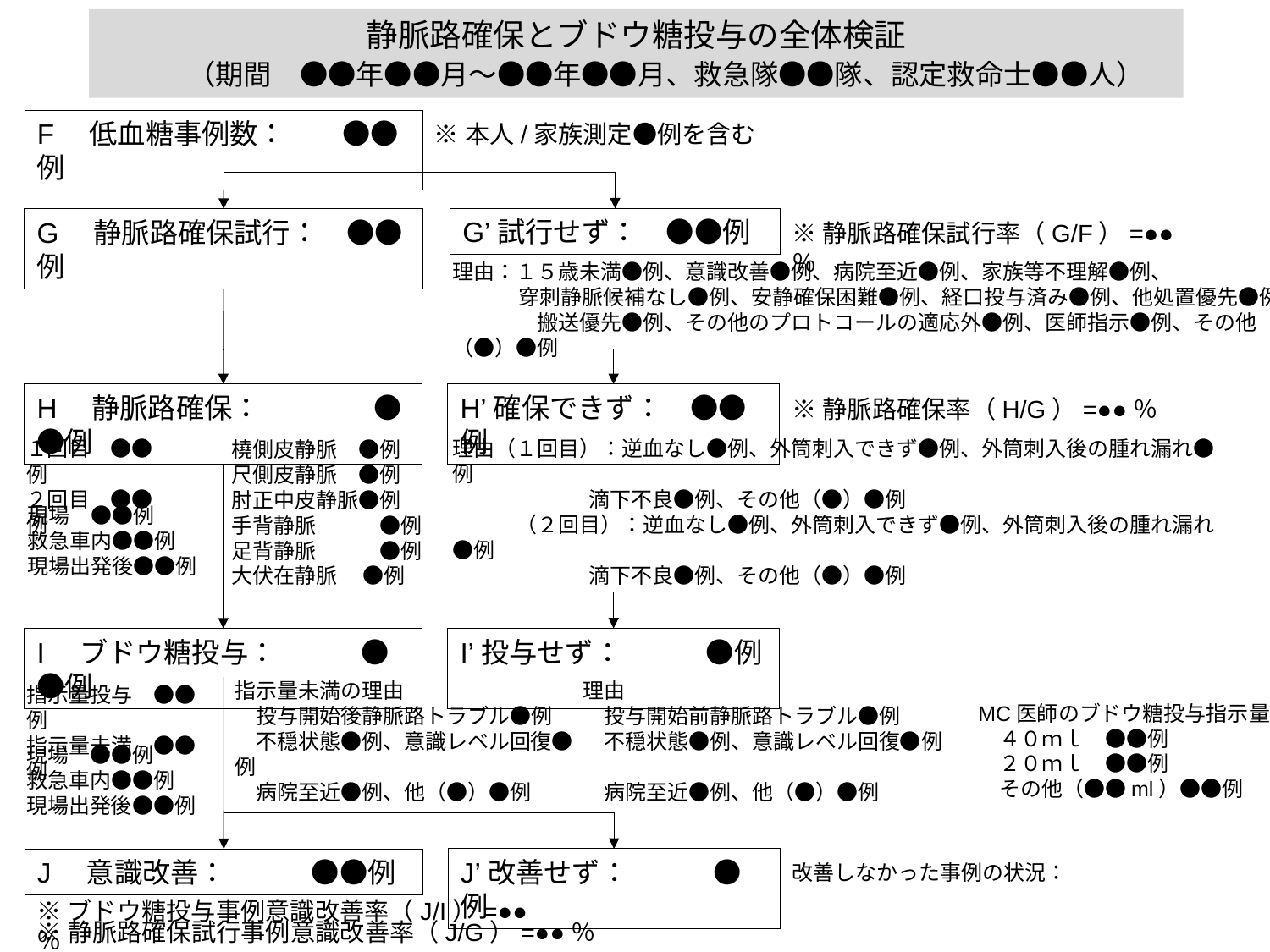

静脈路確保とブドウ糖投与の全体検証
　　（期間　●●年●●月～●●年●●月、救急隊●●隊、認定救命士●●人）
F　低血糖事例数：　　●●例
※本人/家族測定●例を含む
G’試行せず：　●●例
G　静脈路確保試行：　●●例
※静脈路確保試行率（G/F）=●●％
理由：１５歳未満●例、意識改善●例、病院至近●例、家族等不理解●例、
  　　  穿刺静脈候補なし●例、安静確保困難●例、経口投与済み●例、他処置優先●例
　　　　搬送優先●例、その他のプロトコールの適応外●例、医師指示●例、その他（●）●例
H　静脈路確保：　　　　●●例
H’確保できず：　●●例
※静脈路確保率（H/G）=●●％
理由（１回目）：逆血なし●例、外筒刺入できず●例、外筒刺入後の腫れ漏れ●例
	 滴下不良●例、その他（●）●例
　　　（２回目）：逆血なし●例、外筒刺入できず●例、外筒刺入後の腫れ漏れ●例
	 滴下不良●例、その他（●）●例
１回目　●●例
２回目　●●例
橈側皮静脈	●例
尺側皮静脈	●例
肘正中皮静脈●例
手背静脈　　　●例
足背静脈　　　●例
大伏在静脈 　●例

現場　●●例
救急車内●●例
現場出発後●●例
I’投与せず：　　　●例
I　ブドウ糖投与：　　　●●例
理由
　投与開始前静脈路トラブル●例
　不穏状態●例、意識レベル回復●例
　病院至近●例、他（●）●例
指示量未満の理由
　投与開始後静脈路トラブル●例
　不穏状態●例、意識レベル回復●例
　病院至近●例、他（●）●例
指示量投与　●●例
指示量未満　●●例
MC医師のブドウ糖投与指示量
　４０ｍｌ　●●例
　２０ｍｌ　●●例
　その他（●●ml）●●例
現場　●●例
救急車内●●例
現場出発後●●例
J’改善せず：　　　●例
J　意識改善：　　　●●例
改善しなかった事例の状況：
※ブドウ糖投与事例意識改善率（J/I）=●●％
※静脈路確保試行事例意識改善率（J/G）=●●％